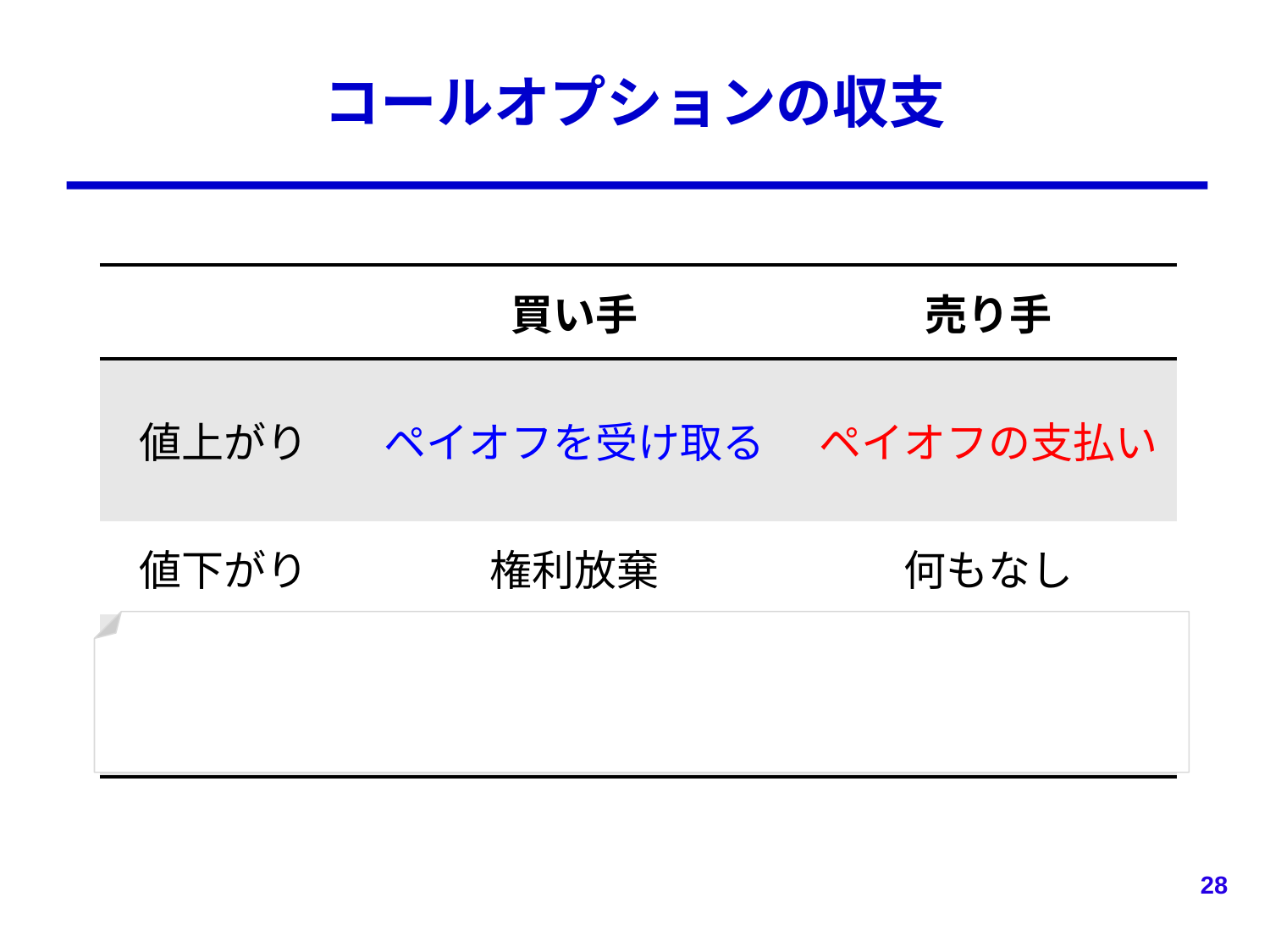

# コールオプションの収支
|  | 買い手 | 売り手 |
| --- | --- | --- |
| 値上がり | ペイオフを受け取る | ペイオフの支払い |
| 値下がり | 権利放棄 | 何もなし |
| 購入時 | 権利金支払い | 権利金受け取り |

28